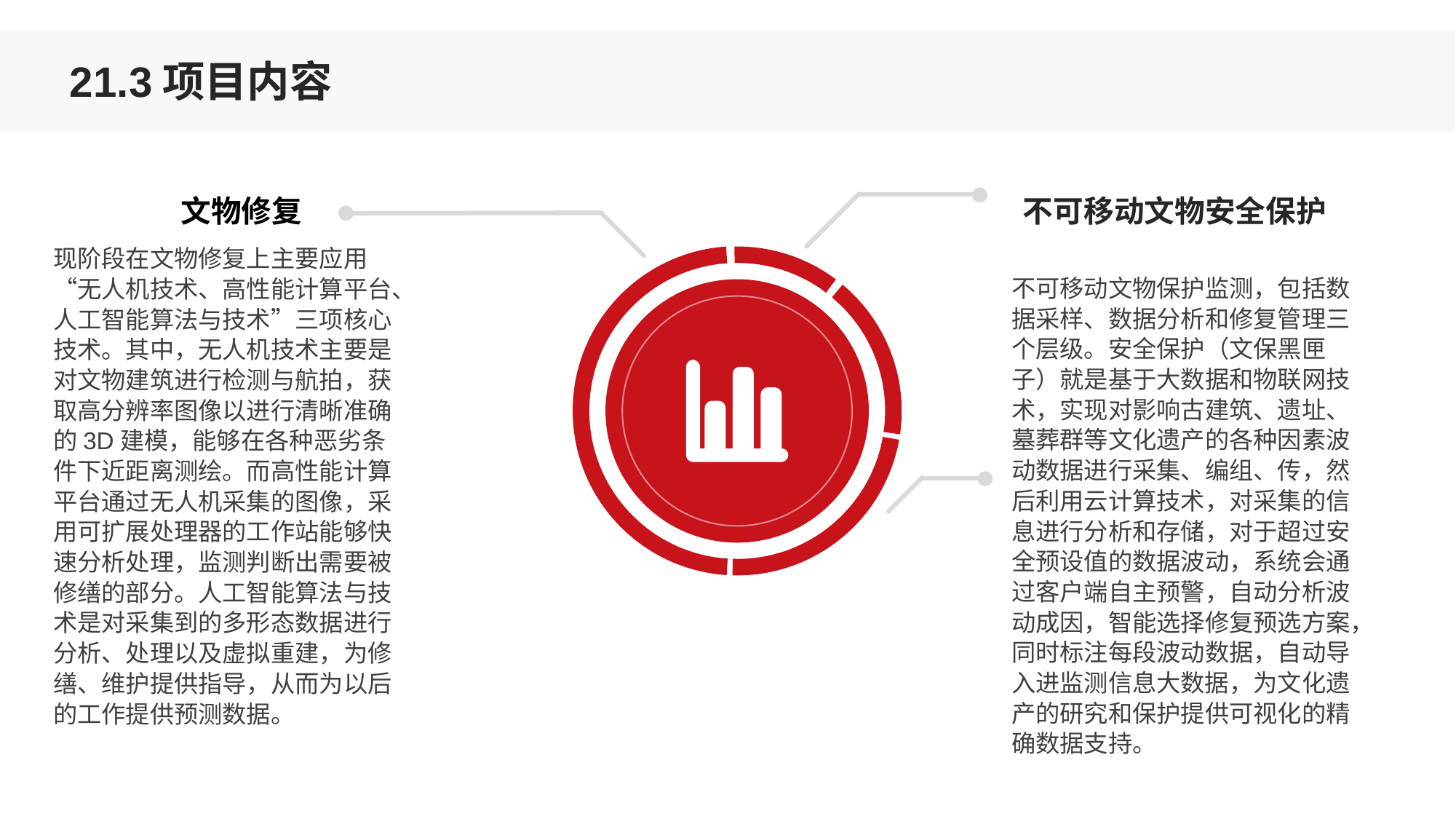

21.3项目内容
文物修复
不可移动文物安全保护

现阶段在文物修复上主要应用“无人机技术、高性能计算平台、人工智能算法与技术”三项核心技术。其中，无人机技术主要是对文物建筑进行检测与航拍，获取高分辨率图像以进行清晰准确的3D建模，能够在各种恶劣条件下近距离测绘。而高性能计算平台通过无人机采集的图像，采用可扩展处理器的工作站能够快速分析处理，监测判断出需要被修缮的部分。人工智能算法与技术是对采集到的多形态数据进行分析、处理以及虚拟重建，为修缮、维护提供指导，从而为以后的工作提供预测数据。

不可移动文物保护监测，包括数据采样、数据分析和修复管理三个层级。安全保护（文保黑匣子）就是基于大数据和物联网技术，实现对影响古建筑、遗址、墓葬群等文化遗产的各种因素波动数据进行采集、编组、传，然后利用云计算技术，对采集的信息进行分析和存储，对于超过安全预设值的数据波动，系统会通过客户端自主预警，自动分析波动成因，智能选择修复预选方案，同时标注每段波动数据，自动导入进监测信息大数据，为文化遗产的研究和保护提供可视化的精确数据支持。